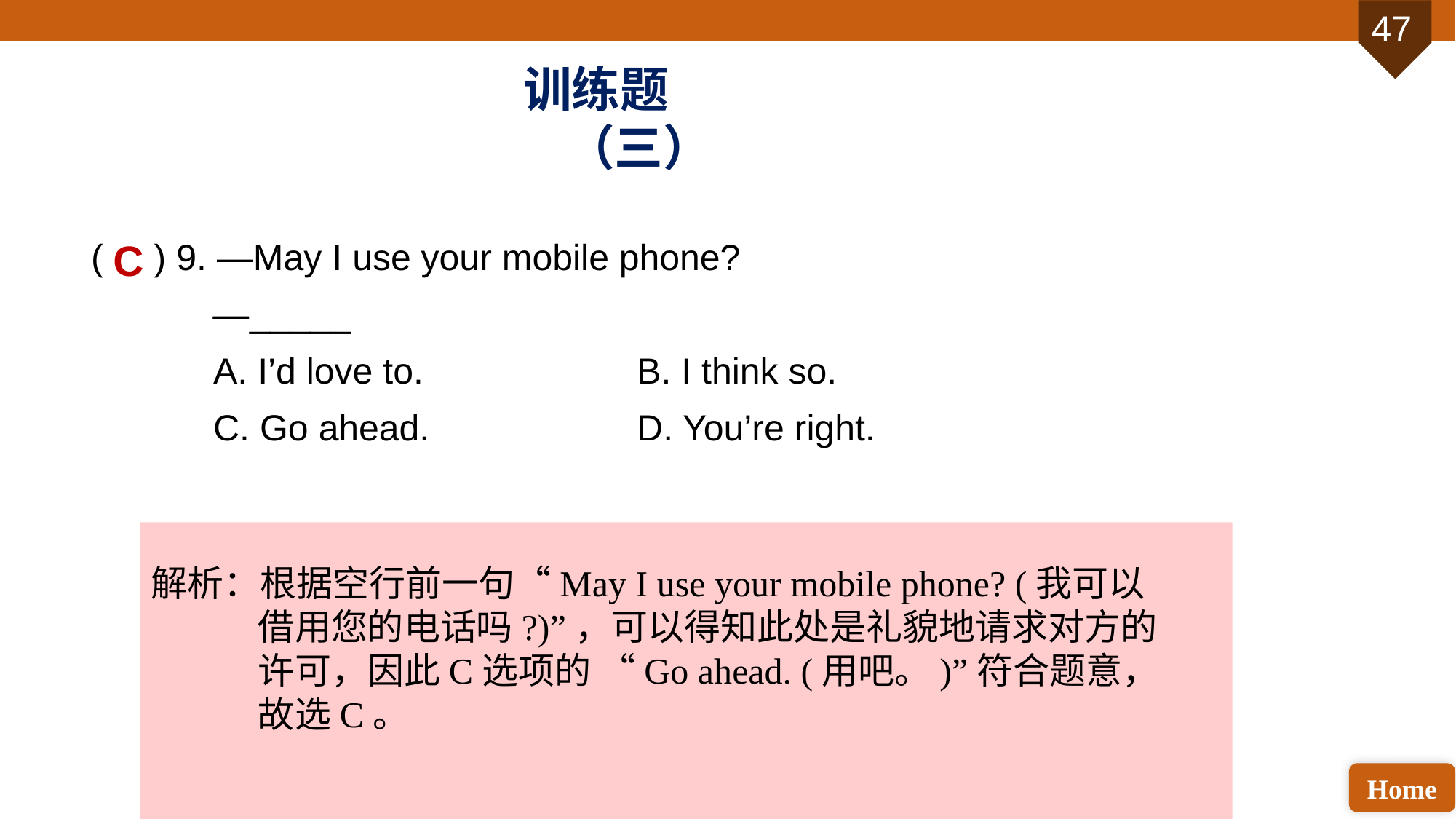

训练题（三）
(     ) 9. —May I use your mobile phone?
            —_____
            A. I’d love to. 		B. I think so.
            C. Go ahead. 		D. You’re right.
C

解析：根据空行前一句“May I use your mobile phone? (我可以借用您的电话吗?)”，可以得知此处是礼貌地请求对方的许可，因此C选项的 “Go ahead. (用吧。)”符合题意，故选C。